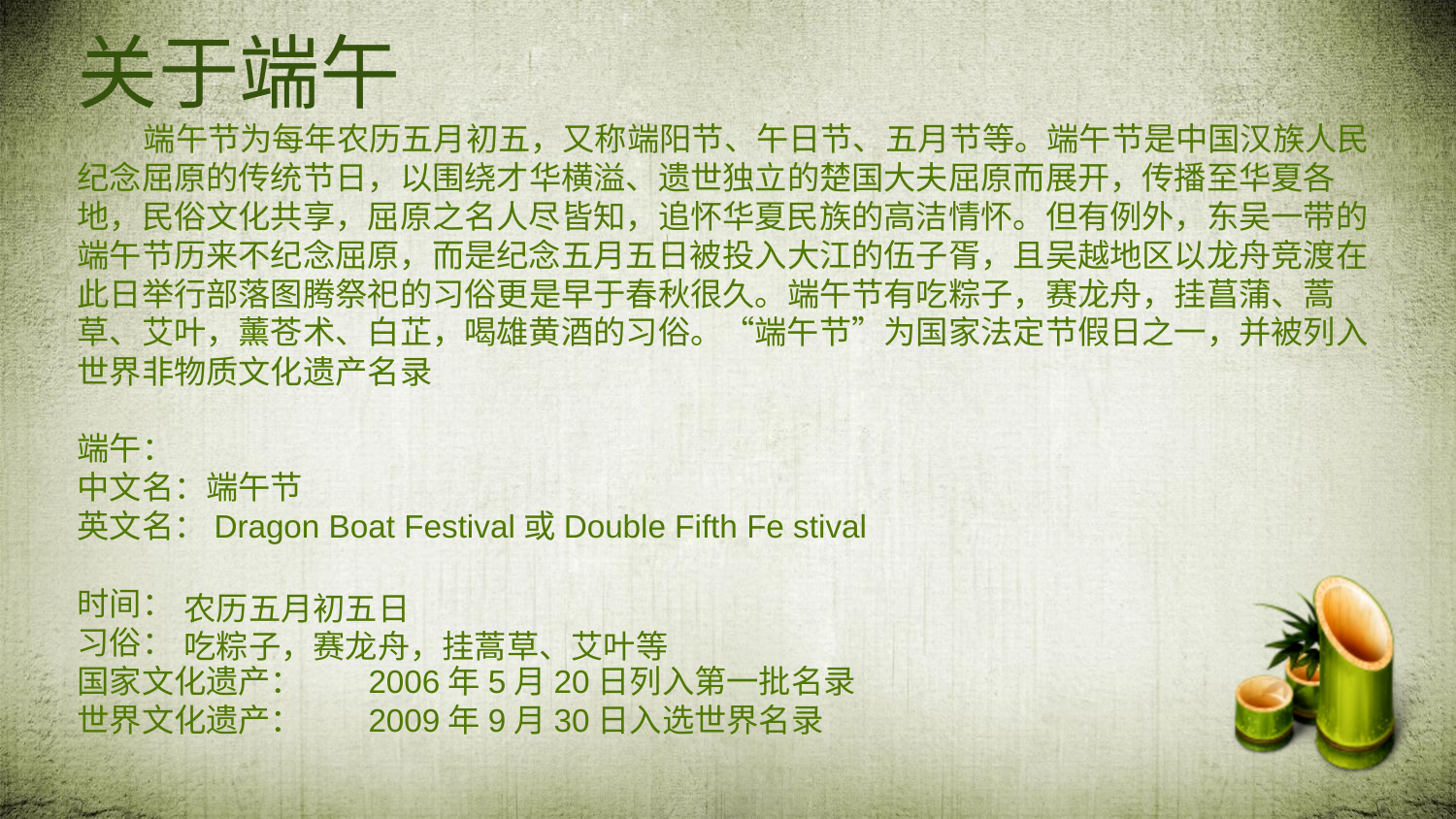

关于端午
        端午节为每年农历五月初五，又称端阳节、午日节、五月节等。端午节是中国汉族人民纪念屈原的传统节日，以围绕才华横溢、遗世独立的楚国大夫屈原而展开，传播至华夏各地，民俗文化共享，屈原之名人尽皆知，追怀华夏民族的高洁情怀。但有例外，东吴一带的端午节历来不纪念屈原，而是纪念五月五日被投入大江的伍子胥，且吴越地区以龙舟竞渡在此日举行部落图腾祭祀的习俗更是早于春秋很久。端午节有吃粽子，赛龙舟，挂菖蒲、蒿草、艾叶，薰苍术、白芷，喝雄黄酒的习俗。“端午节”为国家法定节假日之一，并被列入世界非物质文化遗产名录

端午：
中文名：端午节
英文名：Dragon Boat Festival或Double Fifth Fe stival

时间：
习俗：
国家文化遗产：	2006年5月20日列入第一批名录
世界文化遗产：	2009年9月30日入选世界名录
农历五月初五日
吃粽子，赛龙舟，挂蒿草、艾叶等